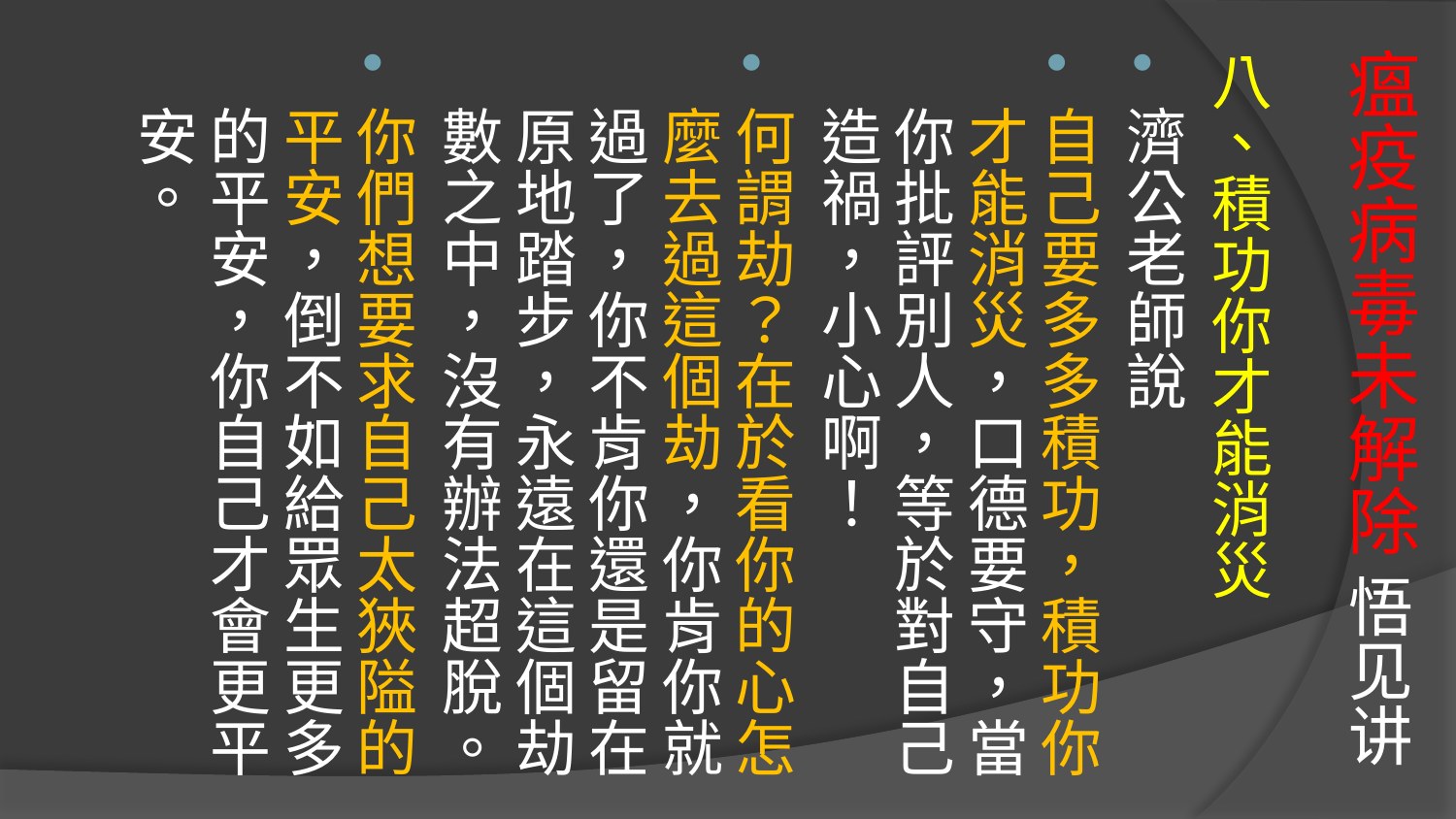

# 瘟疫病毒未解除 悟见讲
八、積功你才能消災
濟公老師說
自己要多多積功，積功你才能消災，口德要守，當你批評別人，等於對自己造禍，小心啊！
何謂劫？在於看你的心怎麼去過這個劫，你肯你就過了，你不肯你還是留在原地踏步，永遠在這個劫數之中，沒有辦法超脫。
你們想要求自己太狹隘的平安，倒不如給眾生更多的平安，你自己才會更平安。